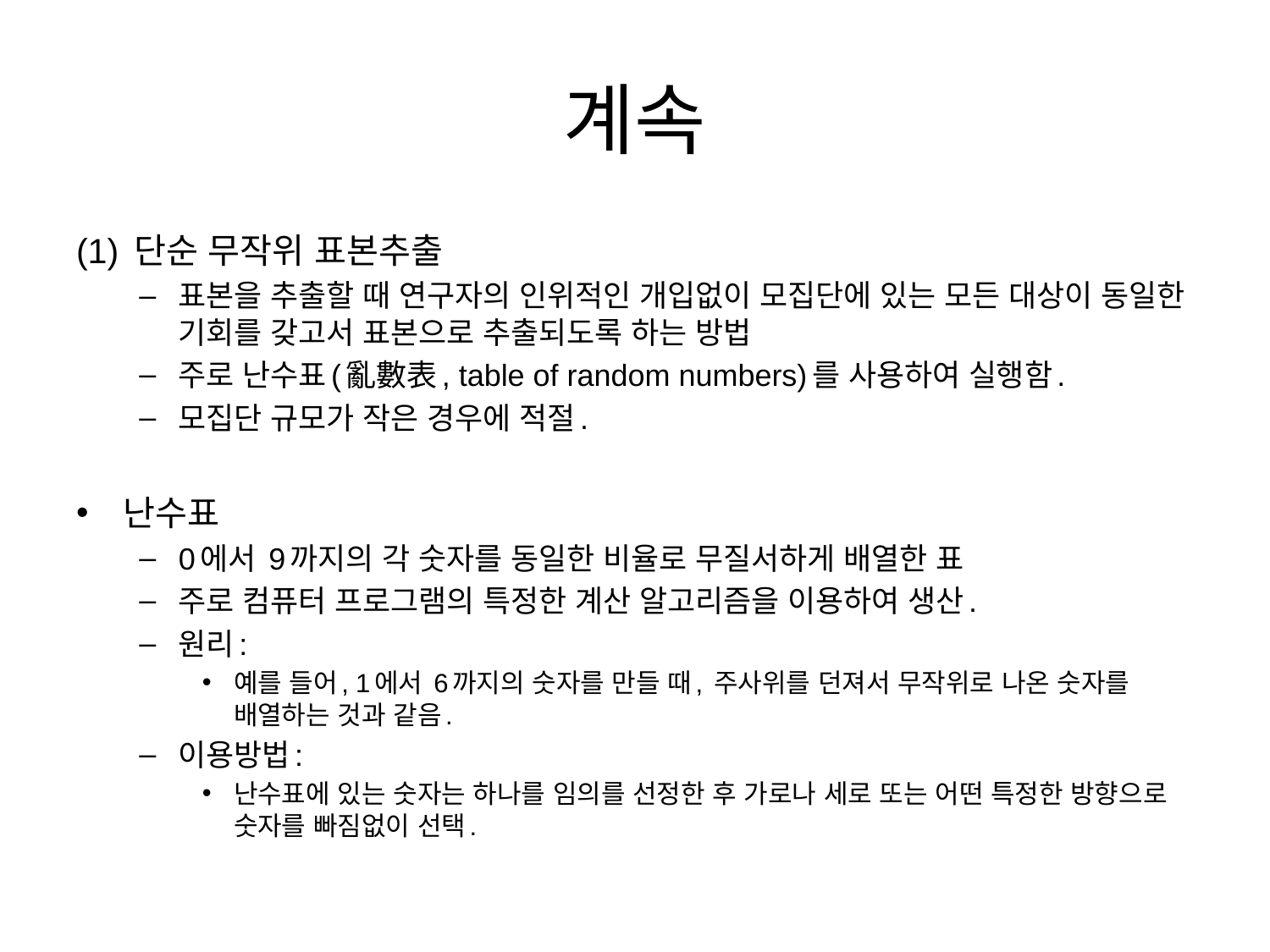

# 계속
(1) 단순 무작위 표본추출
표본을 추출할 때 연구자의 인위적인 개입없이 모집단에 있는 모든 대상이 동일한 기회를 갖고서 표본으로 추출되도록 하는 방법
주로 난수표(亂數表, table of random numbers)를 사용하여 실행함.
모집단 규모가 작은 경우에 적절.

난수표
0에서 9까지의 각 숫자를 동일한 비율로 무질서하게 배열한 표
주로 컴퓨터 프로그램의 특정한 계산 알고리즘을 이용하여 생산.
원리:
예를 들어, 1에서 6까지의 숫자를 만들 때, 주사위를 던져서 무작위로 나온 숫자를 배열하는 것과 같음.
이용방법:
난수표에 있는 숫자는 하나를 임의를 선정한 후 가로나 세로 또는 어떤 특정한 방향으로 숫자를 빠짐없이 선택.